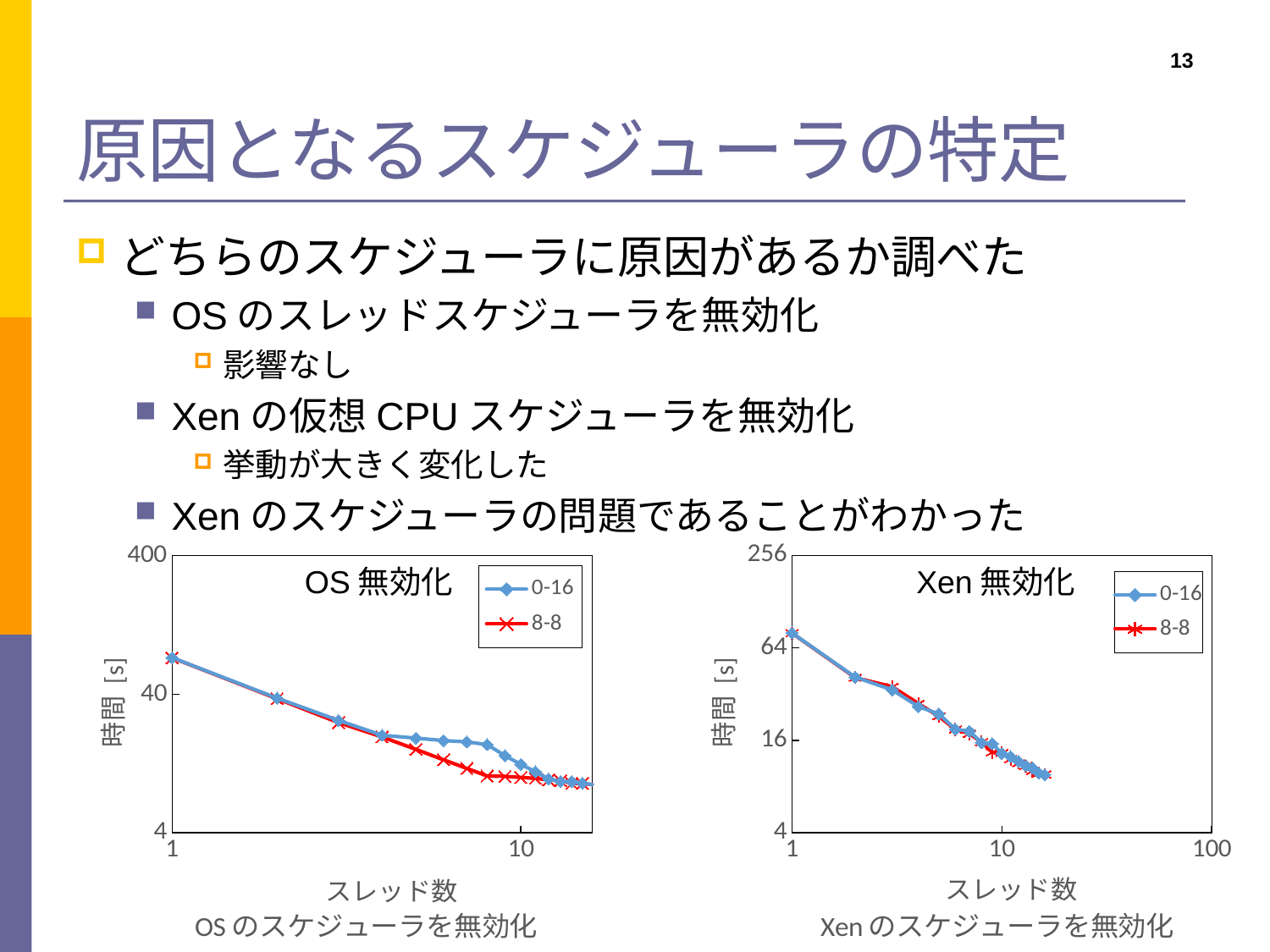

# 原因となるスケジューラの特定
13
どちらのスケジューラに原因があるか調べた
OSのスレッドスケジューラを無効化
影響なし
Xenの仮想CPUスケジューラを無効化
挙動が大きく変化した
Xenのスケジューラの問題であることがわかった

### Chart: OSのスケジューラを無効化

| Category | 0-16 | 8-8 |
|---|---|---|

### Chart: Xenのスケジューラを無効化

| Category |  |  |
|---|---|---|
OS無効化
Xen無効化